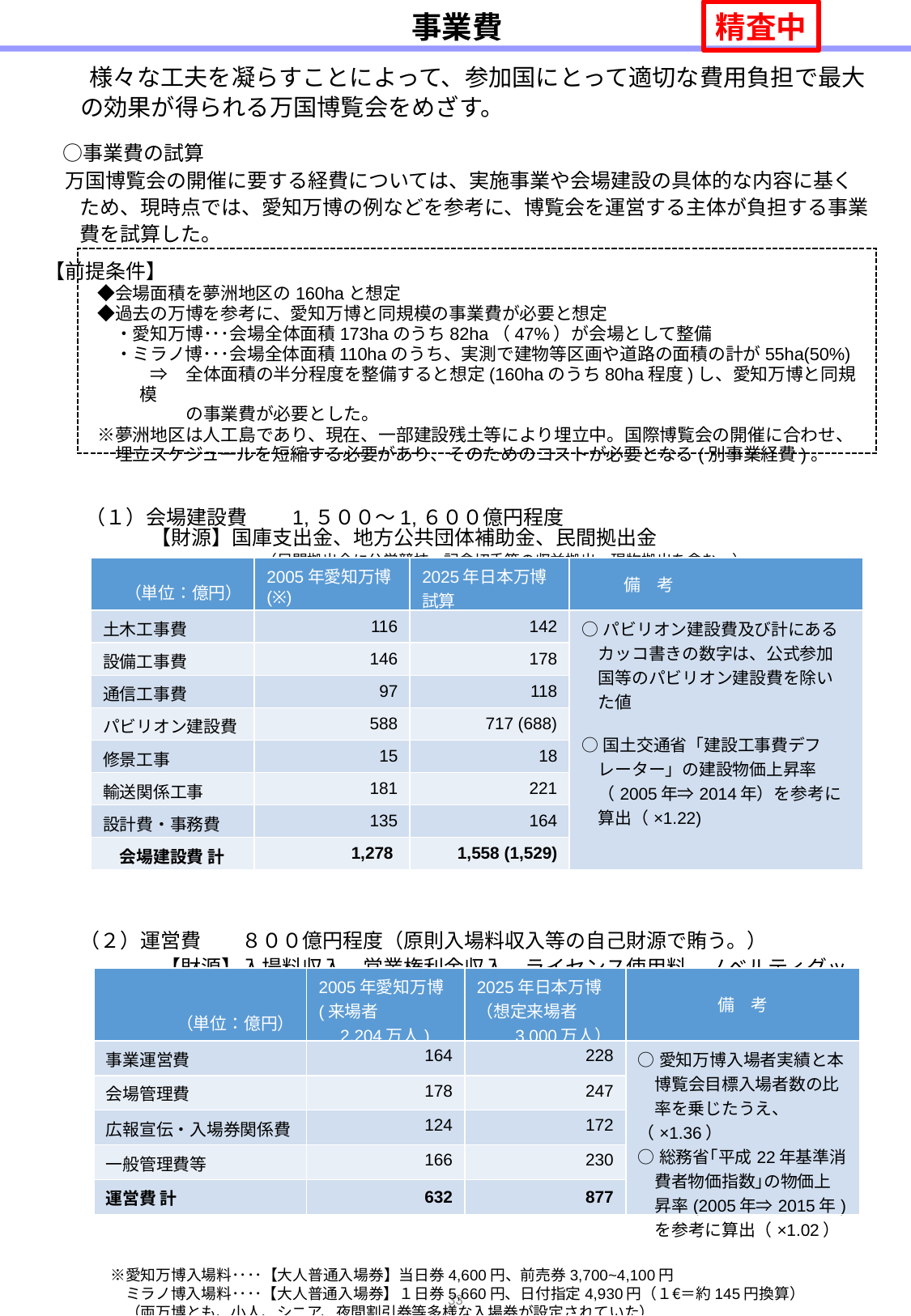

事業費
精査中
　    様々な工夫を凝らすことによって、参加国にとって適切な費用負担で最大の効果が得られる万国博覧会をめざす。

　○事業費の試算
　万国博覧会の開催に要する経費については、実施事業や会場建設の具体的な内容に基くため、現時点では、愛知万博の例などを参考に、博覧会を運営する主体が負担する事業費を試算した。

【前提条件】
　◆会場面積を夢洲地区の160haと想定
　◆過去の万博を参考に、愛知万博と同規模の事業費が必要と想定
　　・愛知万博･･･会場全体面積173haのうち82ha（47%）が会場として整備
　　・ミラノ博･･･会場全体面積110haのうち、実測で建物等区画や道路の面積の計が55ha(50%)
　　　　⇒　全体面積の半分程度を整備すると想定(160haのうち80ha程度)し、愛知万博と同規模
　　　　　　の事業費が必要とした。
　※夢洲地区は人工島であり、現在、一部建設残土等により埋立中。国際博覧会の開催に合わせ、
　　埋立スケジュールを短縮する必要があり、そのためのコストが必要となる(別事業経費)。

　　（１）会場建設費　　1,５００～1,６００億円程度
    【財源】国庫支出金、地方公共団体補助金、民間拠出金
　（民間拠出金に公営競技、記念切手等の収益拠出、現物拠出を含む。）
　　　　※それぞれの負担割合は今後調整。（愛知万博は3分の１ずつ）

（２）運営費　　８００億円程度（原則入場料収入等の自己財源で賄う。）
　　　　【財源】入場料収入、営業権利金収入、ライセンス使用料、ノベルティグッ
　　　　　　　　ズ販売収益、広告収入、先端的取組に係る国庫補助金等

　　※愛知万博入場料････【大人普通入場券】当日券4,600円、前売券3,700~4,100円
　　　ミラノ博入場料････【大人普通入場券】１日券5,660円、日付指定4,930円（１€＝約145円換算）
　　　（両万博とも、小人、シニア、夜間割引券等多様な入場券が設定されていた）

| （単位：億円） | 2005年愛知万博(※) | 2025年日本万博試算 | 備　考 |
| --- | --- | --- | --- |
| 土木工事費 | 116 | 142 | ○パビリオン建設費及び計にある 　カッコ書きの数字は、公式参加 　国等のパビリオン建設費を除い 　た値 ○国土交通省「建設工事費デフ 　レーター」の建設物価上昇率 　（2005年⇒2014年）を参考に 　算出（×1.22) |
| 設備工事費 | 146 | 178 |  |
| 通信工事費 | 97 | 118 |  |
| パビリオン建設費 | 588 | 717 (688) |  |
| 修景工事 | 15 | 18 |  |
| 輸送関係工事 | 181 | 221 |  |
| 設計費・事務費 | 135 | 164 |  |
| 会場建設費 計 | 1,278 | 1,558 (1,529) |  |
| （単位：億円） | 2005年愛知万博 (来場者 　2,204万人) | 2025年日本万博 （想定来場者 　　3,000万人） | 備　考 |
| --- | --- | --- | --- |
| 事業運営費 | 164 | 228 | ○愛知万博入場者実績と本 　博覧会目標入場者数の比 　率を乗じたうえ、（×1.36） ○総務省｢平成22年基準消 　費者物価指数｣の物価上 　昇率(2005年⇒2015年) 　を参考に算出（×1.02） |
| 会場管理費 | 178 | 247 |  |
| 広報宣伝・入場券関係費 | 124 | 172 |  |
| 一般管理費等 | 166 | 230 |  |
| 運営費 計 | 632 | 877 |  |
33